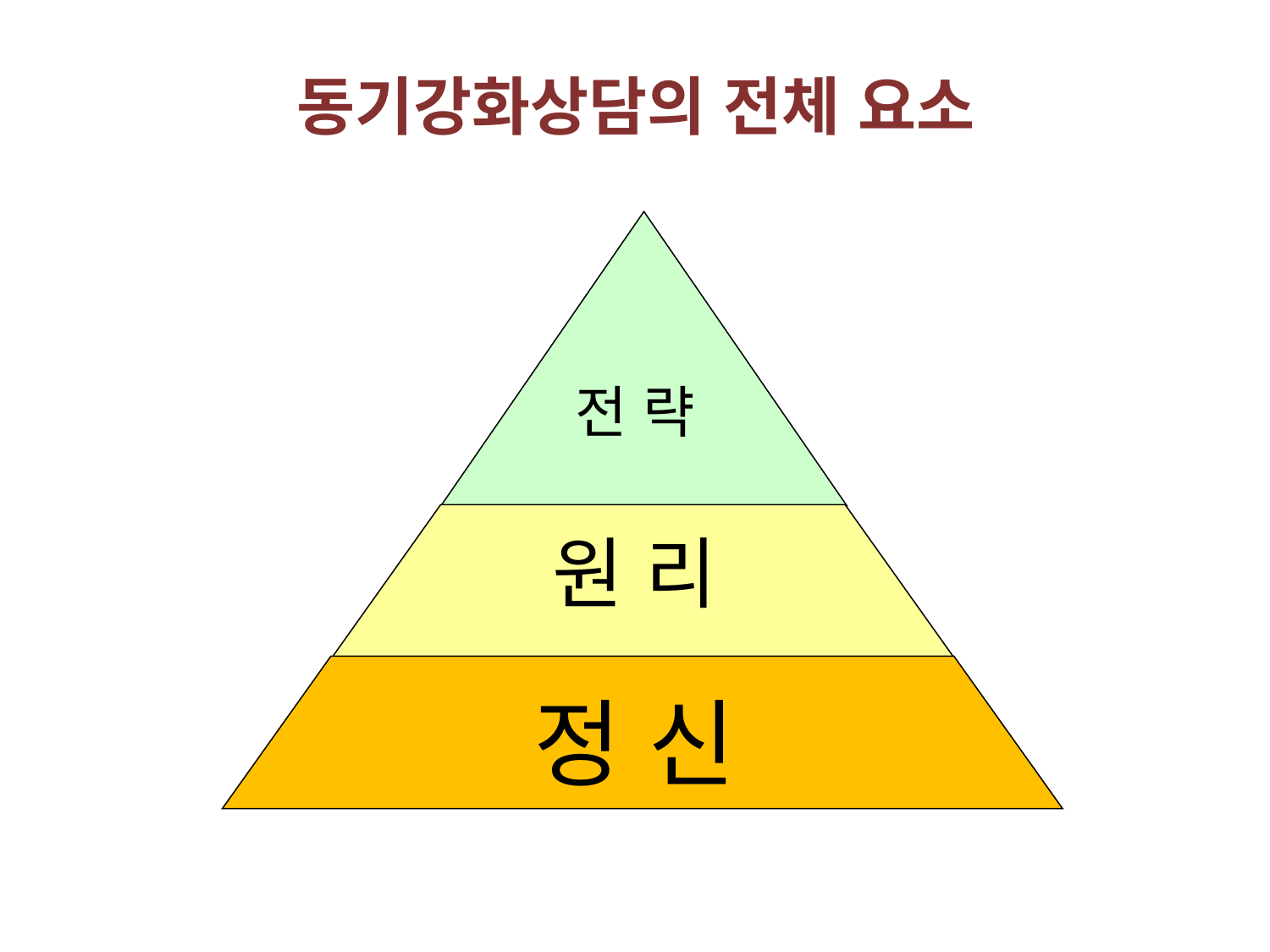

# 동기강화상담의 전체 요소

전 략
원 리
정 신